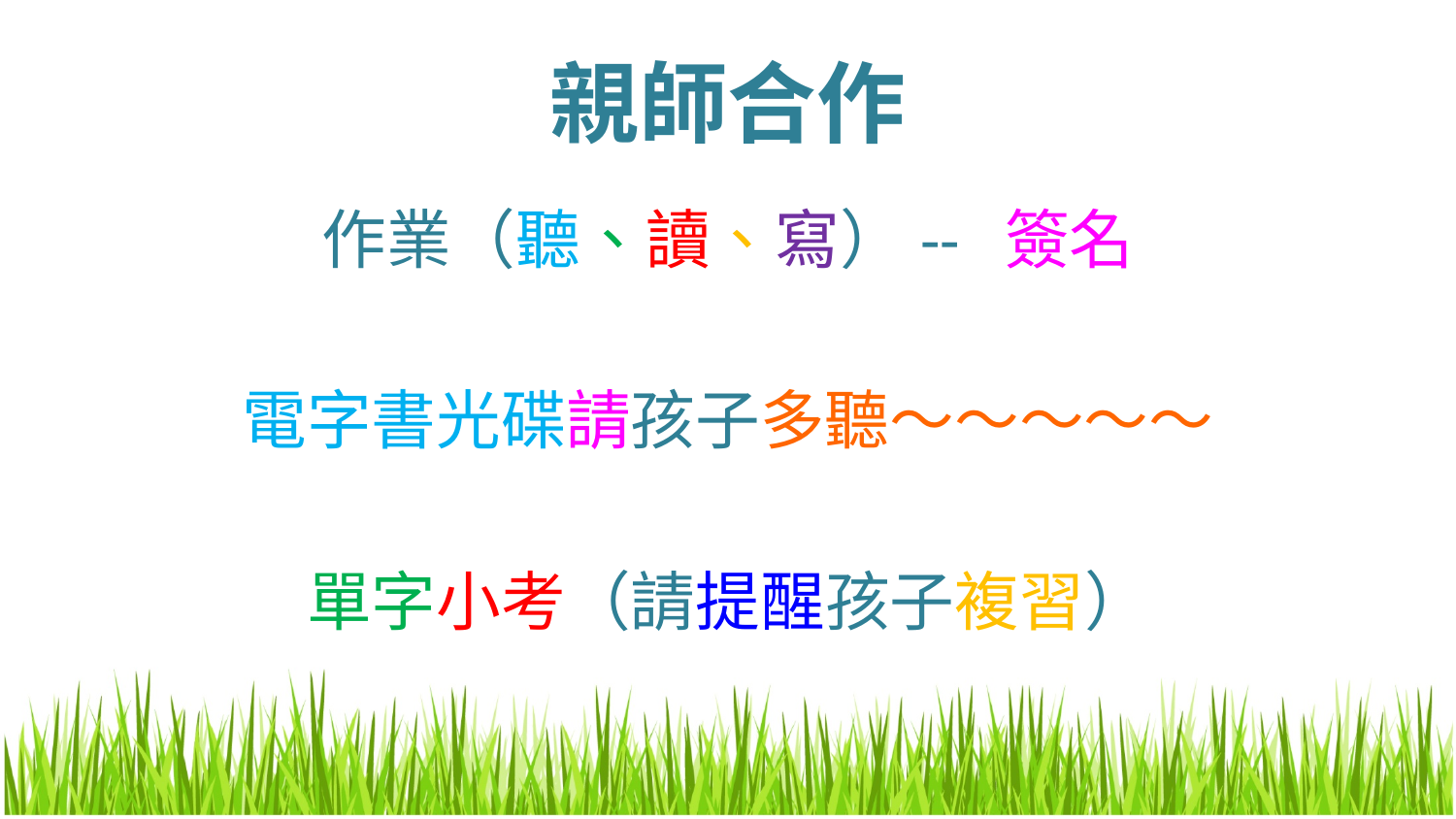

# 親師合作
作業（聽、讀、寫）--  簽名

電字書光碟請孩子多聽～～～～～

單字小考（請提醒孩子複習）